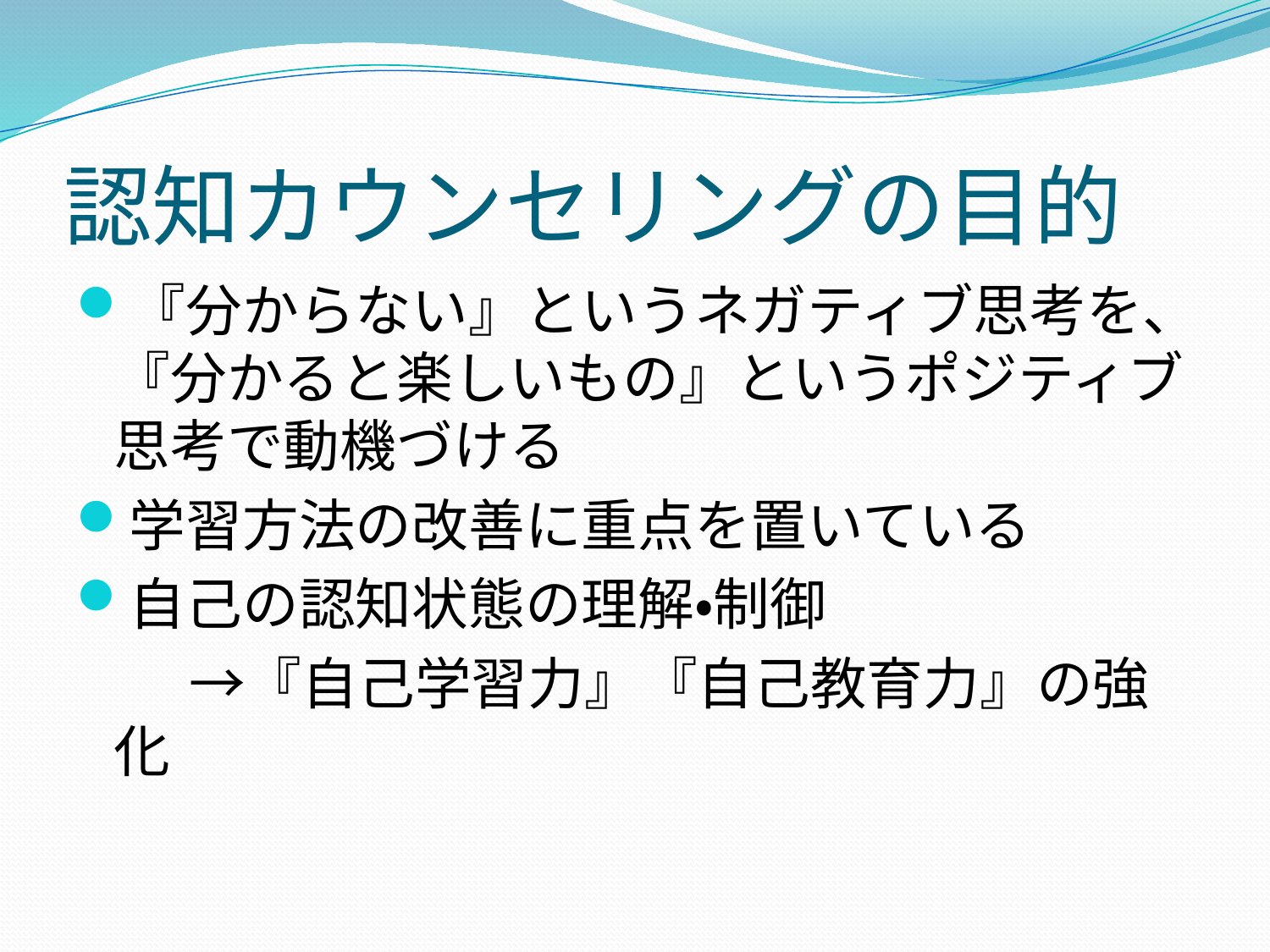

# 認知カウンセリングの目的
『分からない』というネガティブ思考を、『分かると楽しいもの』というポジティブ思考で動機づける
学習方法の改善に重点を置いている
自己の認知状態の理解・制御
　　→『自己学習力』『自己教育力』の強化